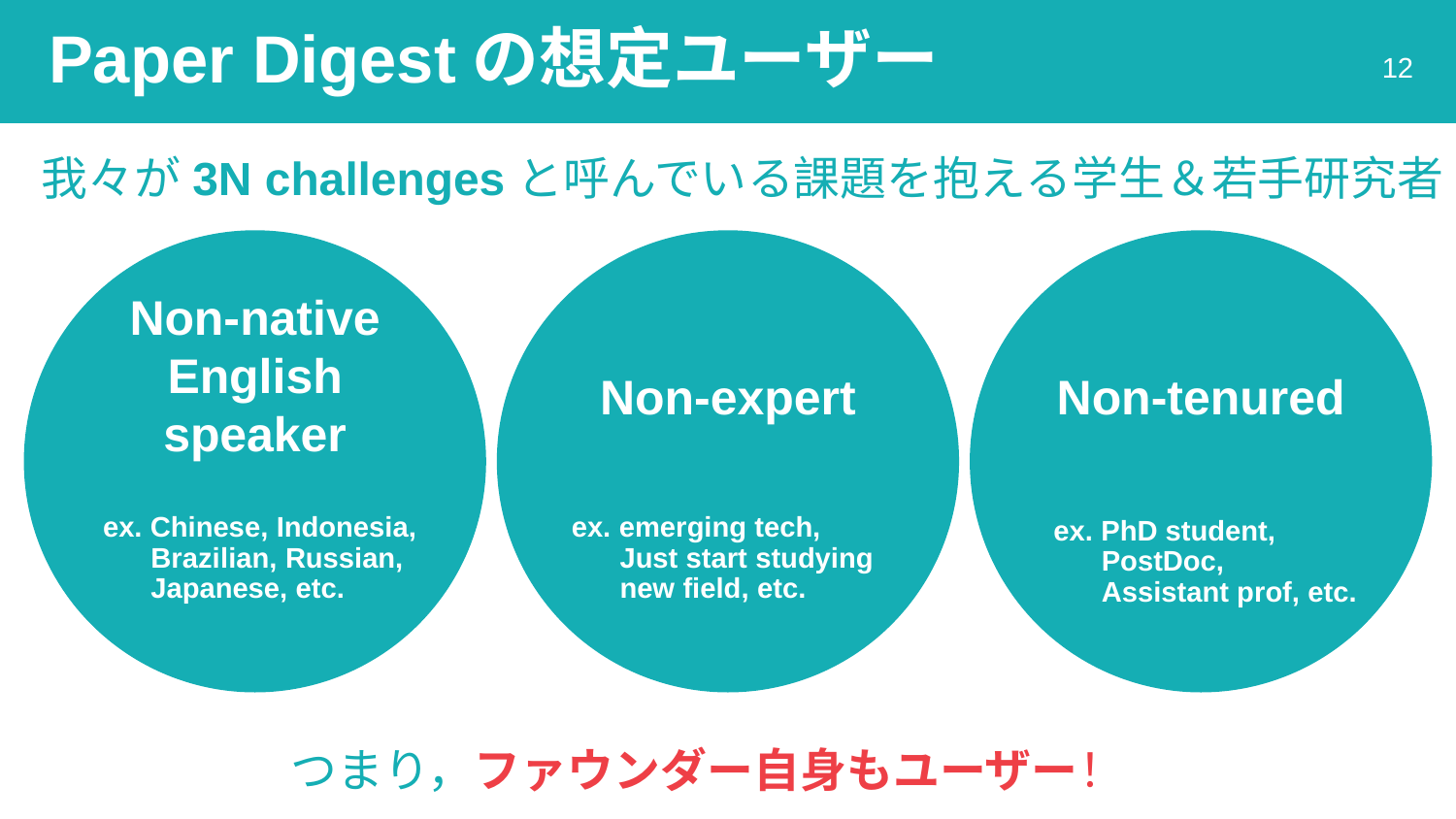

# Paper Digestの想定ユーザー
12
我々が3N challengesと呼んでいる課題を抱える学生＆若手研究者
Non-expert

Non-tenured

Non-native English speaker

ex. Chinese, Indonesia,
      Brazilian, Russian,
      Japanese, etc.
ex. emerging tech,
      Just start studying
      new field, etc.
ex. PhD student,
      PostDoc,
      Assistant prof, etc.
つまり，ファウンダー自身もユーザー！